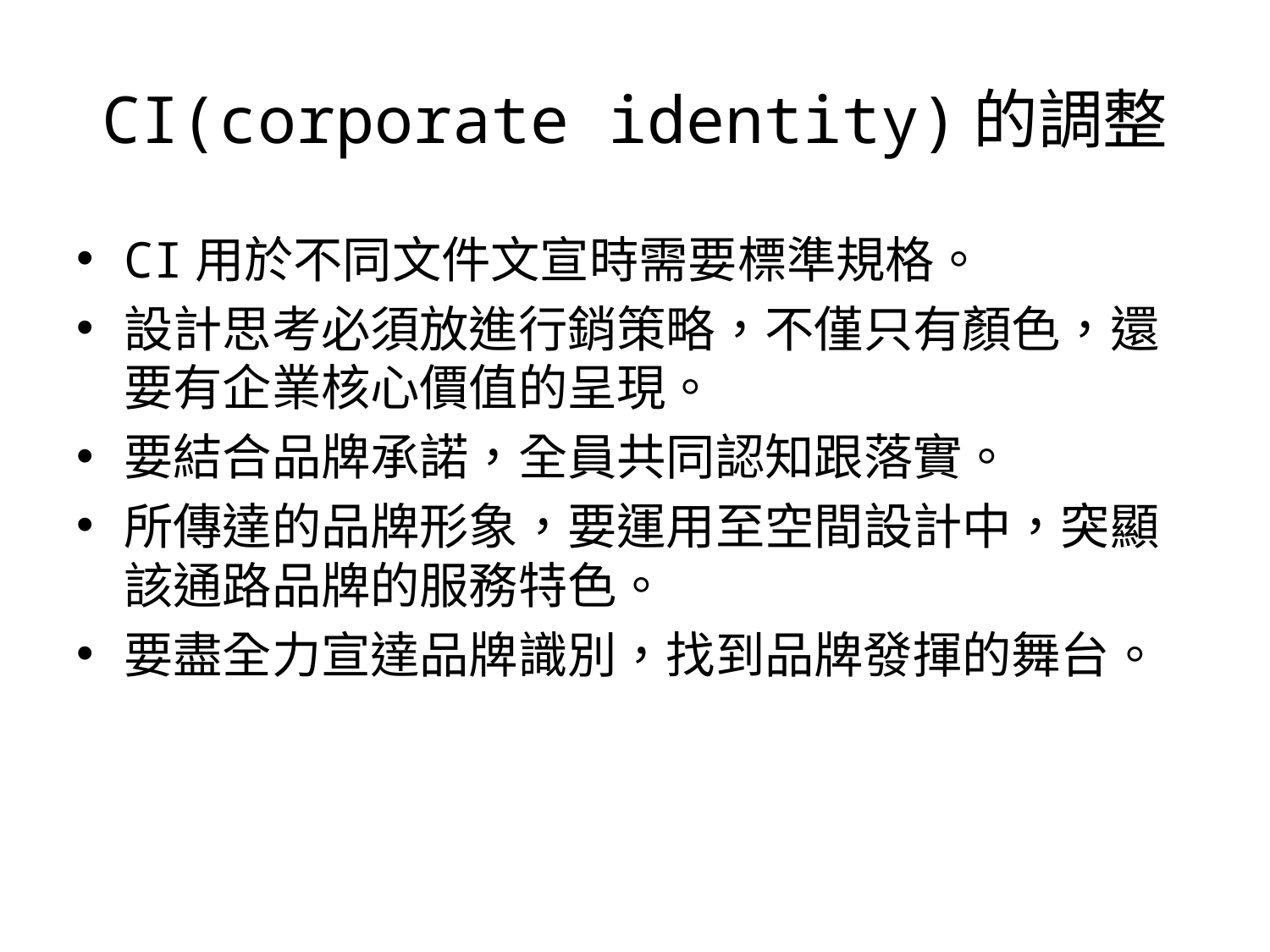

CI(corporate identity)的調整
CI用於不同文件文宣時需要標準規格。
設計思考必須放進行銷策略，不僅只有顏色，還要有企業核心價值的呈現。
要結合品牌承諾，全員共同認知跟落實。
所傳達的品牌形象，要運用至空間設計中，突顯該通路品牌的服務特色。
要盡全力宣達品牌識別，找到品牌發揮的舞台。